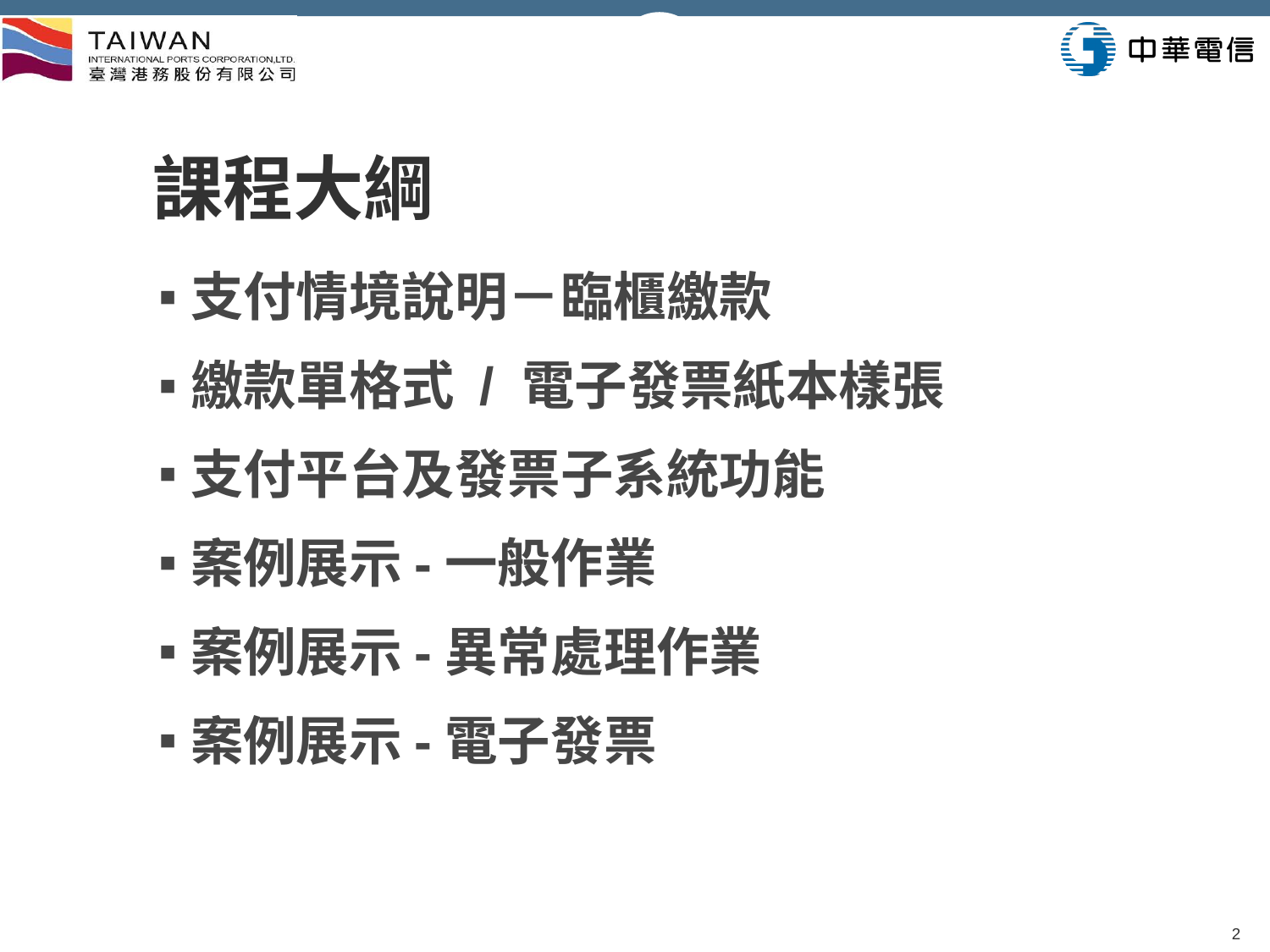

# 課程大綱
支付情境說明－臨櫃繳款
繳款單格式 / 電子發票紙本樣張
支付平台及發票子系統功能
案例展示-一般作業
案例展示-異常處理作業
案例展示-電子發票
2